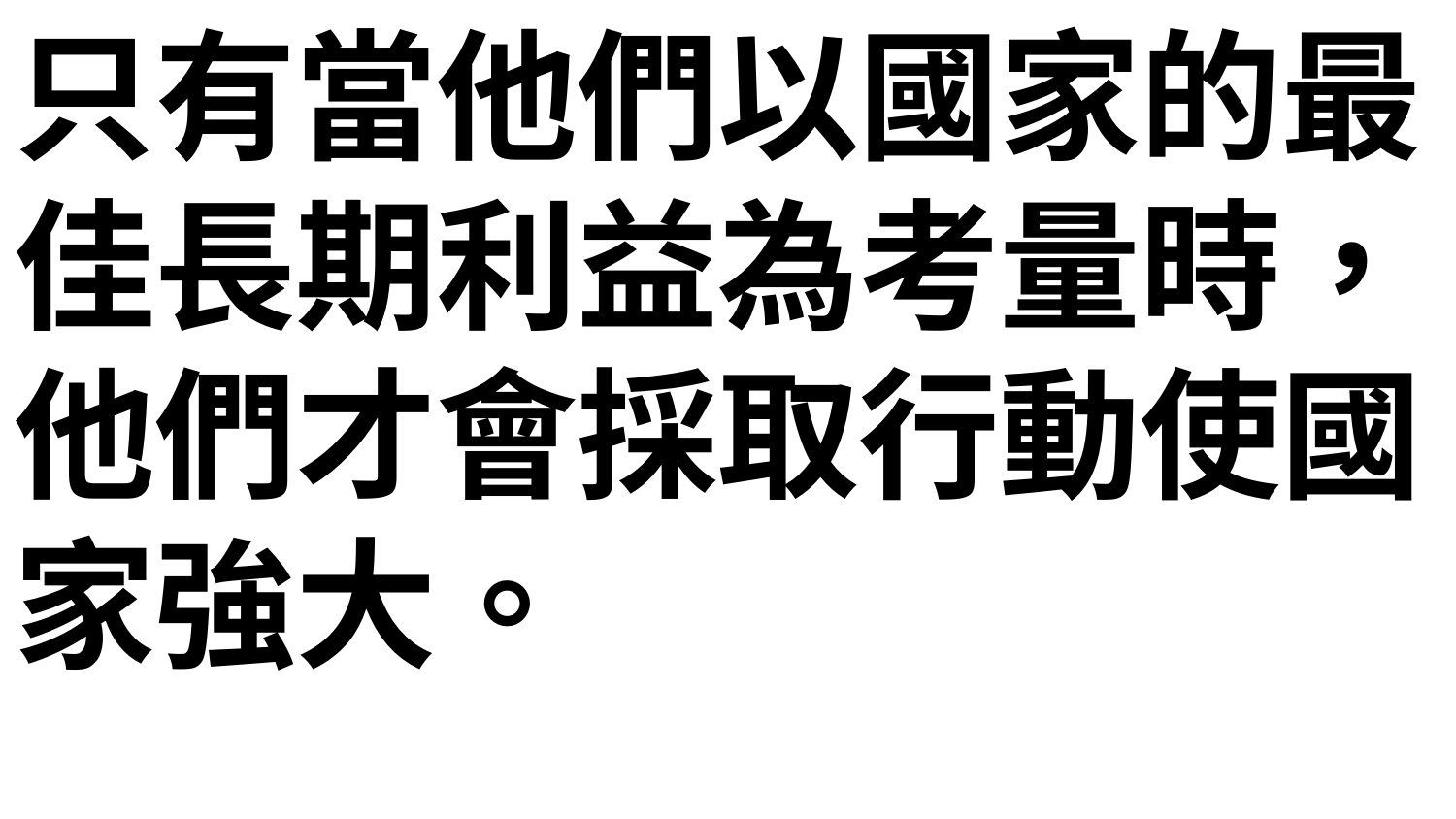

只有當他們以國家的最佳長期利益為考量時，他們才會採取行動使國家強大。